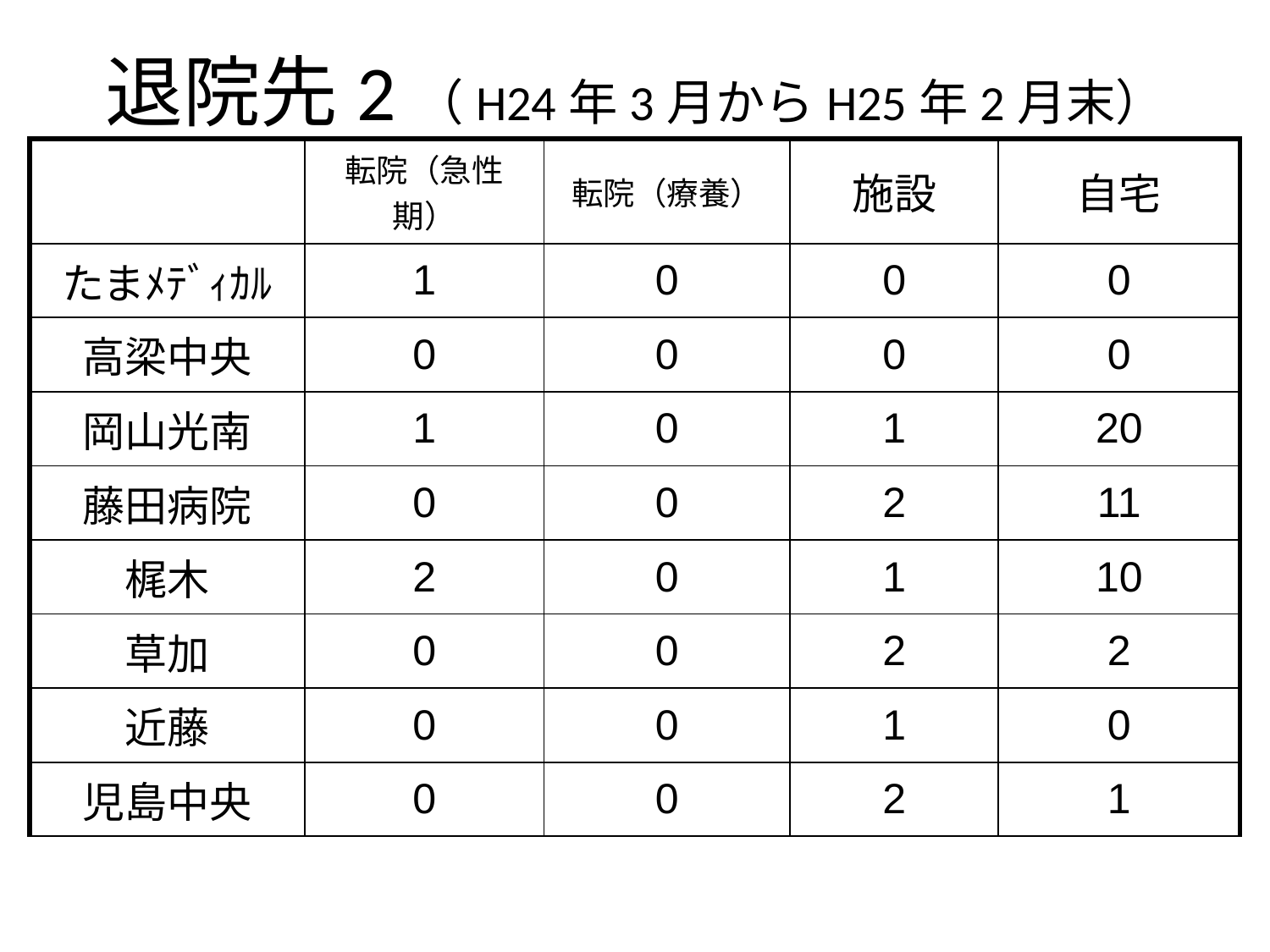

# 退院先2（H24年3月からH25年2月末）
|  | 転院（急性期） | 転院（療養） | 施設 | 自宅 |
| --- | --- | --- | --- | --- |
| たまﾒﾃﾞｨｶﾙ | 1 | 0 | 0 | 0 |
| 高梁中央 | 0 | 0 | 0 | 0 |
| 岡山光南 | 1 | 0 | 1 | 20 |
| 藤田病院 | 0 | 0 | 2 | 11 |
| 梶木 | 2 | 0 | 1 | 10 |
| 草加 | 0 | 0 | 2 | 2 |
| 近藤 | 0 | 0 | 1 | 0 |
| 児島中央 | 0 | 0 | 2 | 1 |